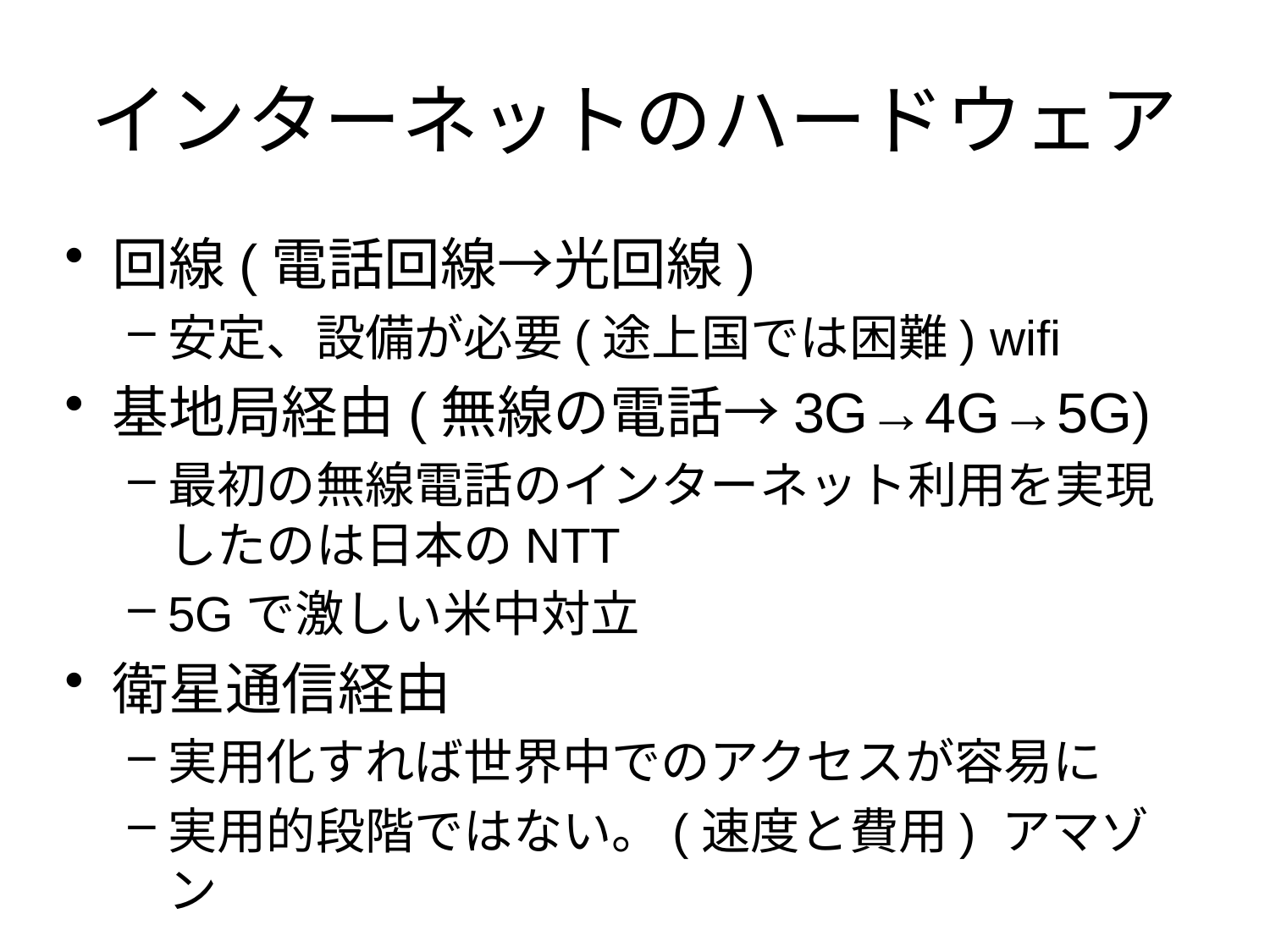

# インターネットのハードウェア
回線(電話回線→光回線)
安定、設備が必要(途上国では困難) wifi
基地局経由(無線の電話→3G→4G→5G)
最初の無線電話のインターネット利用を実現したのは日本のNTT
5Gで激しい米中対立
衛星通信経由
実用化すれば世界中でのアクセスが容易に
実用的段階ではない。(速度と費用) アマゾン